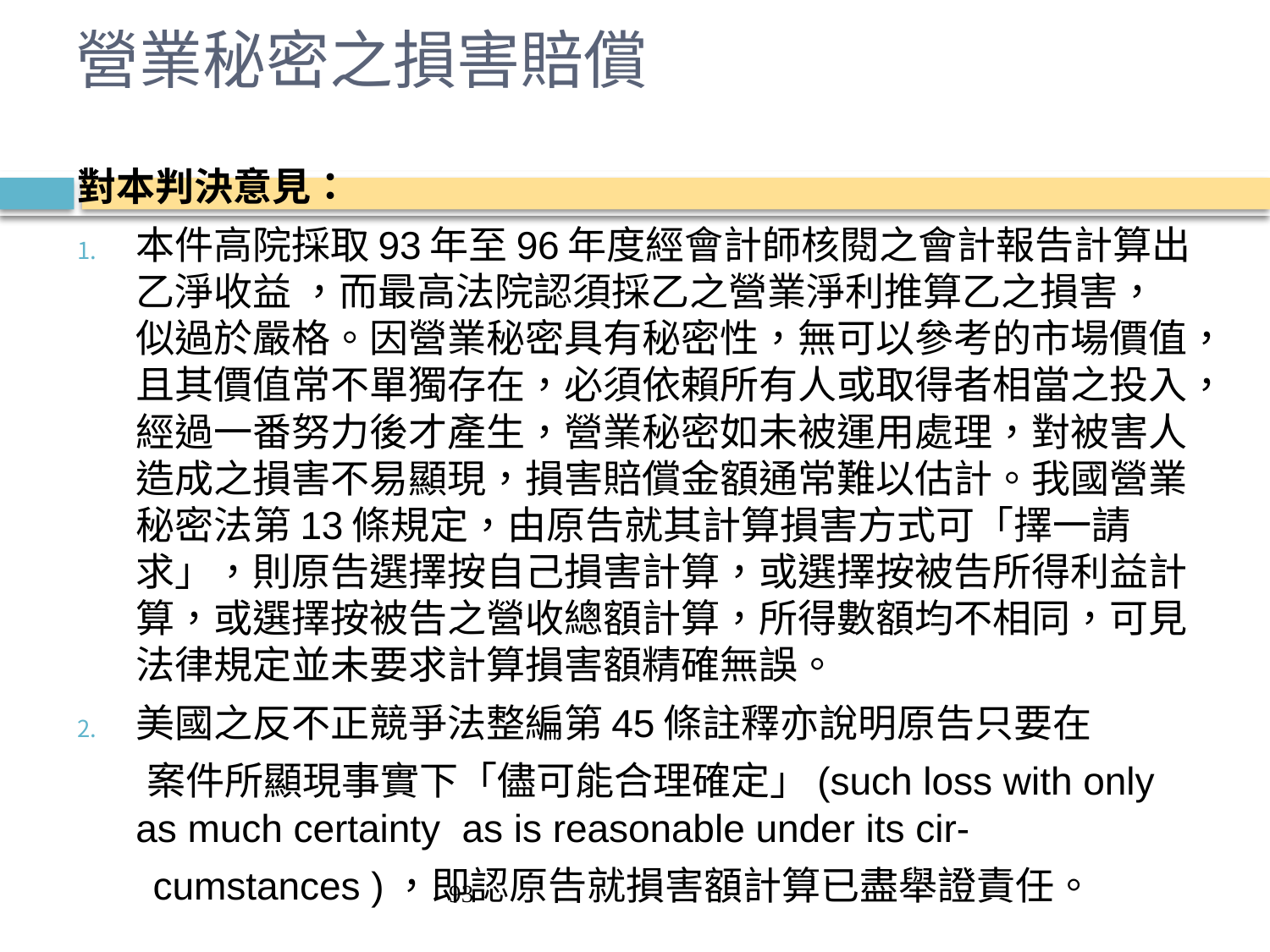

# 營業秘密之損害賠償
對本判決意見：
本件高院採取93年至96年度經會計師核閱之會計報告計算出乙淨收益 ，而最高法院認須採乙之營業淨利推算乙之損害，似過於嚴格。因營業秘密具有秘密性，無可以參考的市場價值，且其價值常不單獨存在，必須依賴所有人或取得者相當之投入，經過一番努力後才產生，營業秘密如未被運用處理，對被害人造成之損害不易顯現，損害賠償金額通常難以估計。我國營業秘密法第13條規定，由原告就其計算損害方式可「擇一請求」，則原告選擇按自己損害計算，或選擇按被告所得利益計算，或選擇按被告之營收總額計算，所得數額均不相同，可見法律規定並未要求計算損害額精確無誤。
美國之反不正競爭法整編第45條註釋亦說明原告只要在
       案件所顯現事實下「儘可能合理確定」(such loss with only as much certainty  as is reasonable under its cir-
       cumstances )，即認原告就損害額計算已盡舉證責任。
93